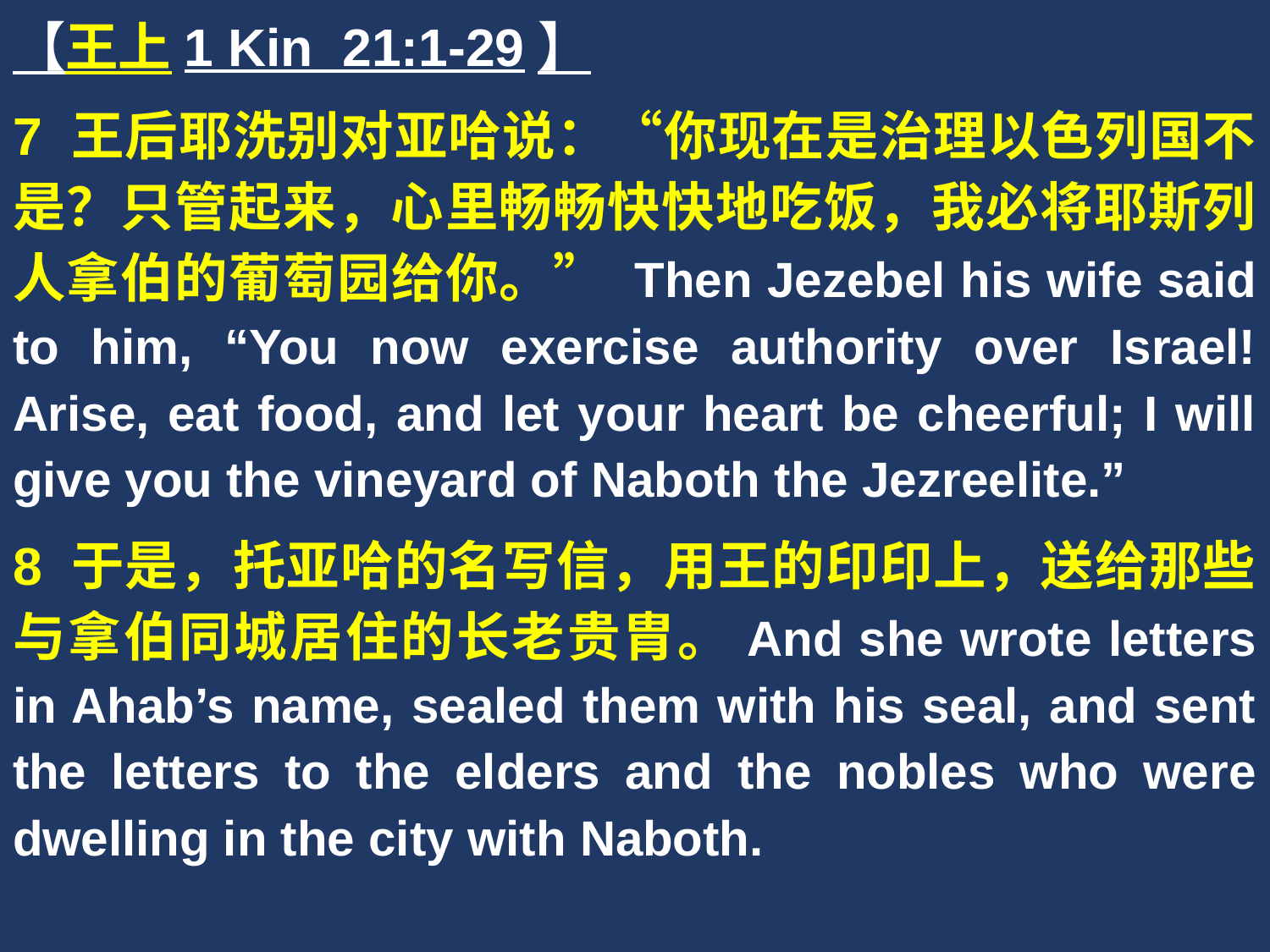

【王上1 Kin  21:1-29】
7 王后耶洗别对亚哈说：“你现在是治理以色列国不是？只管起来，心里畅畅快快地吃饭，我必将耶斯列人拿伯的葡萄园给你。” Then Jezebel his wife said to him, “You now exercise authority over Israel! Arise, eat food, and let your heart be cheerful; I will give you the vineyard of Naboth the Jezreelite.”
8 于是，托亚哈的名写信，用王的印印上，送给那些与拿伯同城居住的长老贵胄。And she wrote letters in Ahab’s name, sealed them with his seal, and sent the letters to the elders and the nobles who were dwelling in the city with Naboth.